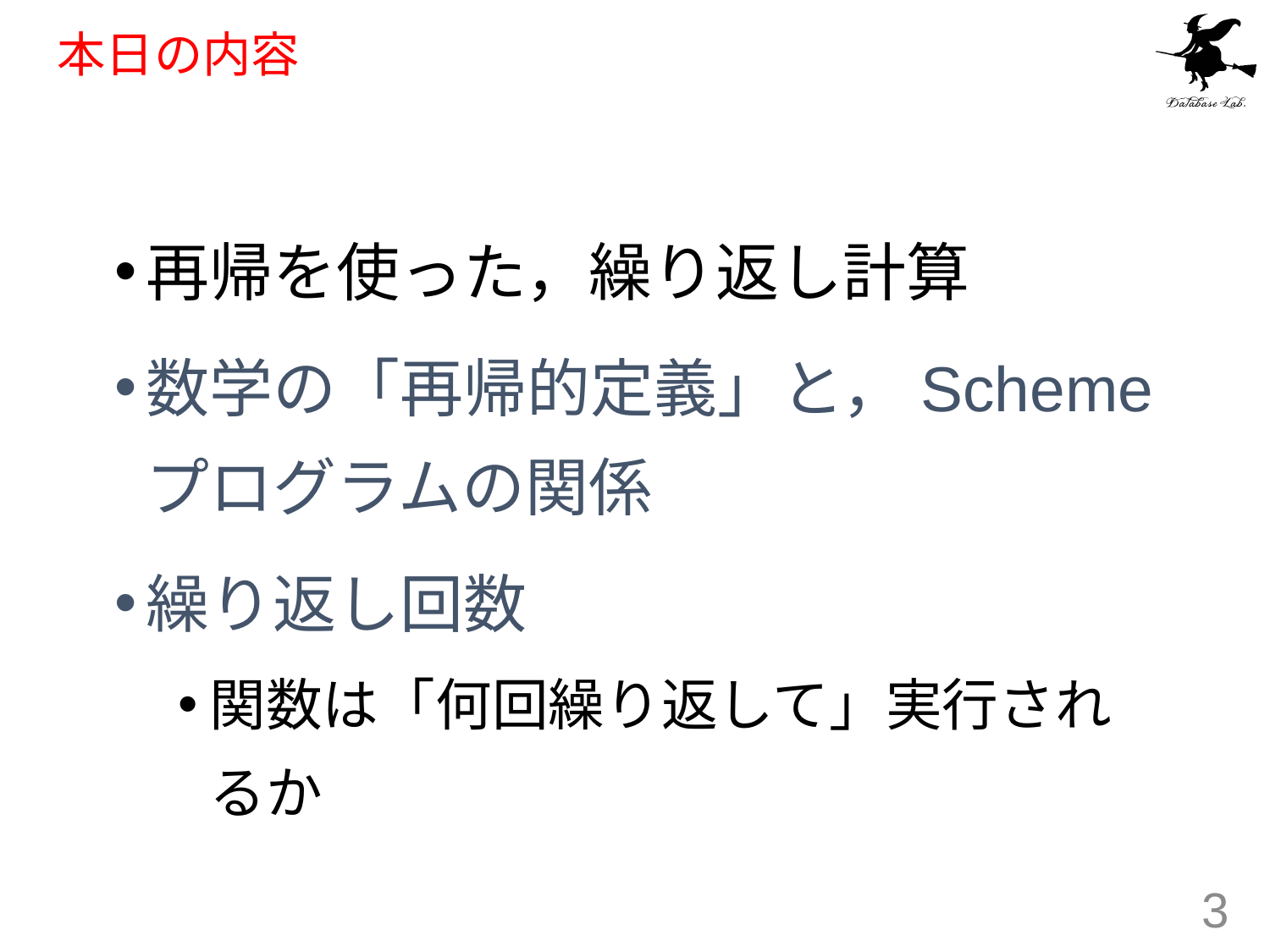

# 本日の内容
再帰を使った，繰り返し計算
数学の「再帰的定義」と，Scheme プログラムの関係
繰り返し回数
関数は「何回繰り返して」実行されるか

3